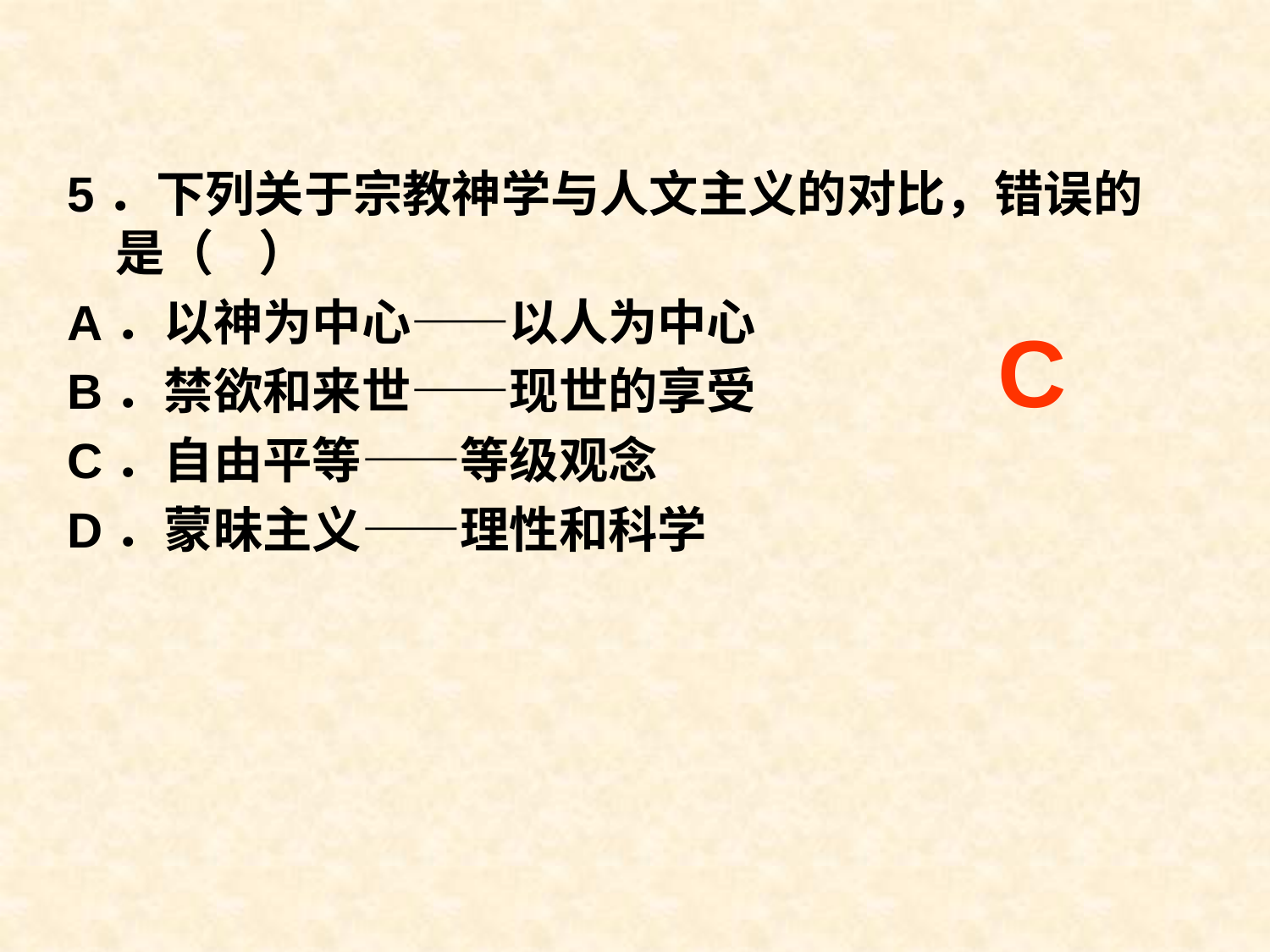

5．下列关于宗教神学与人文主义的对比，错误的是（    ）
A．以神为中心——以人为中心
B．禁欲和来世——现世的享受
C．自由平等——等级观念
D．蒙昧主义——理性和科学

C